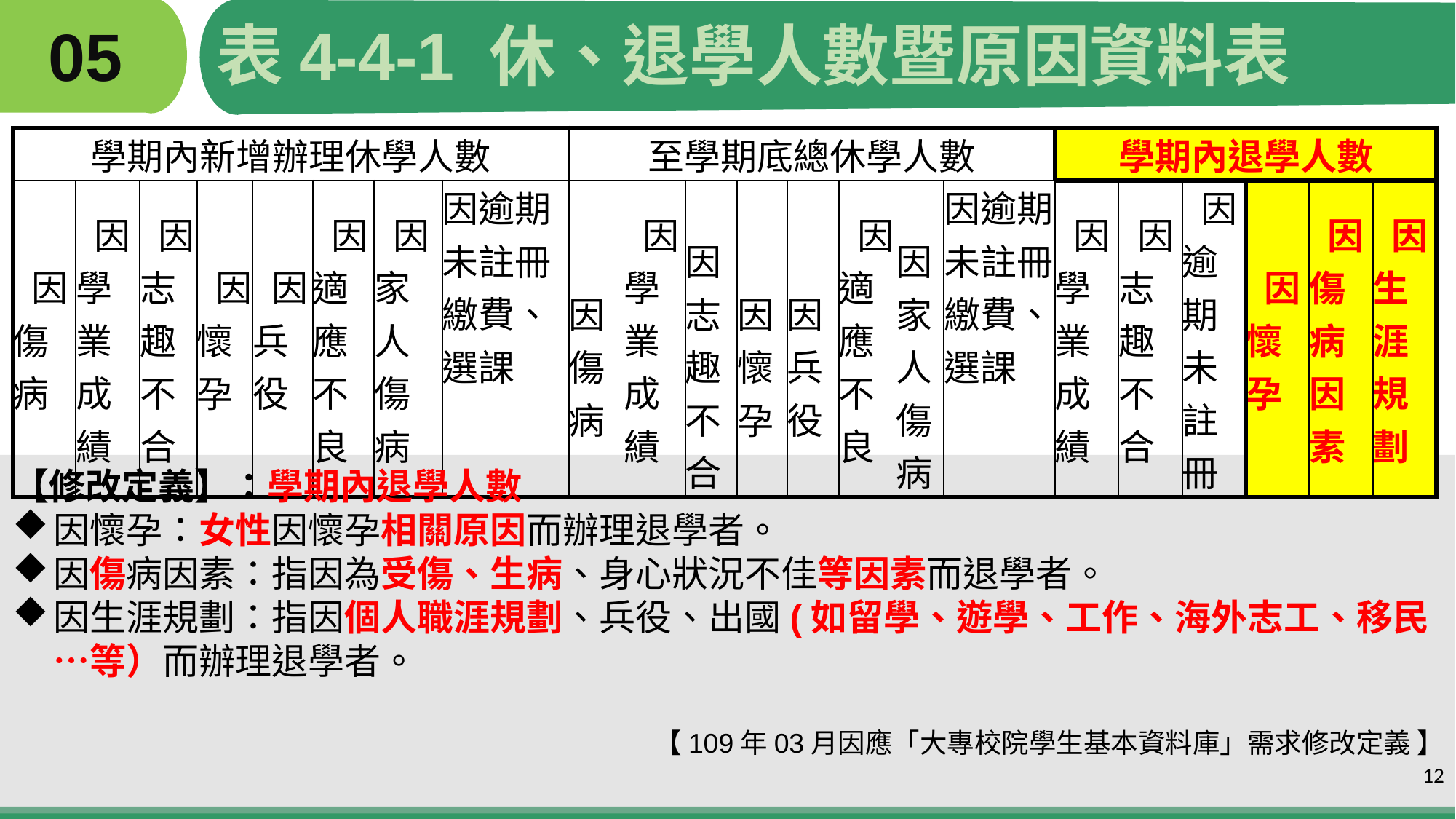

表4-4-1 休、退學人數暨原因資料表
# 05
| 學期內新增辦理休學人數 |  |  |  |  |  |  |  | 至學期底總休學人數 |  |  |  |  |  |  |  | 學期內退學人數 |  |  |  |  |  |
| --- | --- | --- | --- | --- | --- | --- | --- | --- | --- | --- | --- | --- | --- | --- | --- | --- | --- | --- | --- | --- | --- |
| 因傷病 | 因學業成績 | 因志趣不合 | 因懷孕 | 因兵役 | 因適應不良 | 因家人傷病 | 因逾期未註冊 繳費、選課 | 因傷病 | 因學業成績 | 因志趣不合 | 因懷孕 | 因兵役 | 因適應不良 | 因家人傷病 | 因逾期未註冊 繳費、選課 | 因學業成績 | 因志趣不合 | 因逾期未註冊 | 因懷孕 | 因傷病因素 | 因生涯規劃 |
【修改定義】：學期內退學人數
因懷孕：女性因懷孕相關原因而辦理退學者。
因傷病因素：指因為受傷、生病、身心狀況不佳等因素而退學者。
因生涯規劃：指因個人職涯規劃、兵役、出國(如留學、遊學、工作、海外志工、移民…等）而辦理退學者。

【109年03月因應「大專校院學生基本資料庫」需求修改定義 】

12